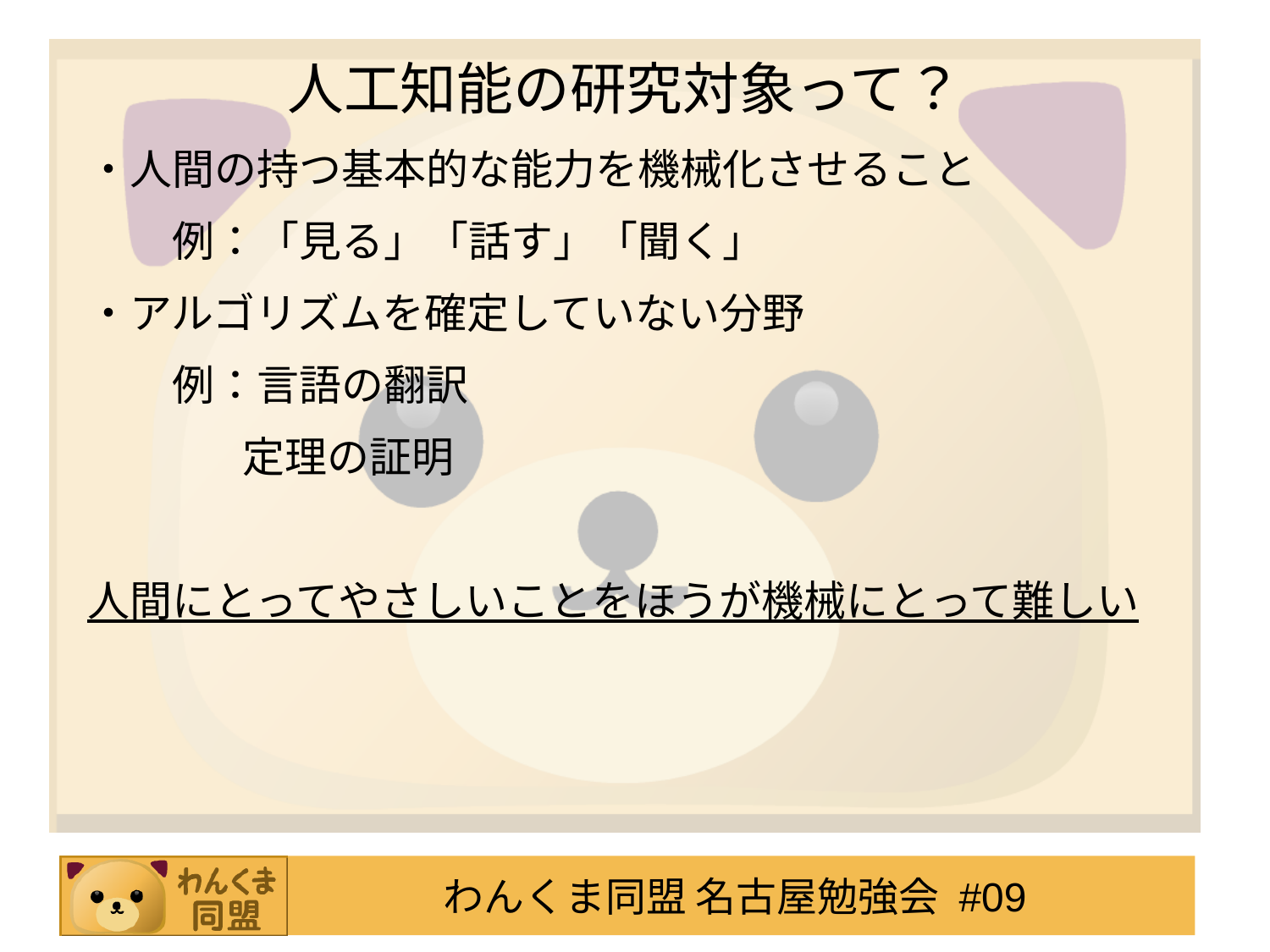

人工知能の研究対象って？
・人間の持つ基本的な能力を機械化させること
　　例：「見る」「話す」「聞く」
・アルゴリズムを確定していない分野
　　例：言語の翻訳
　　　   定理の証明

人間にとってやさしいことをほうが機械にとって難しい